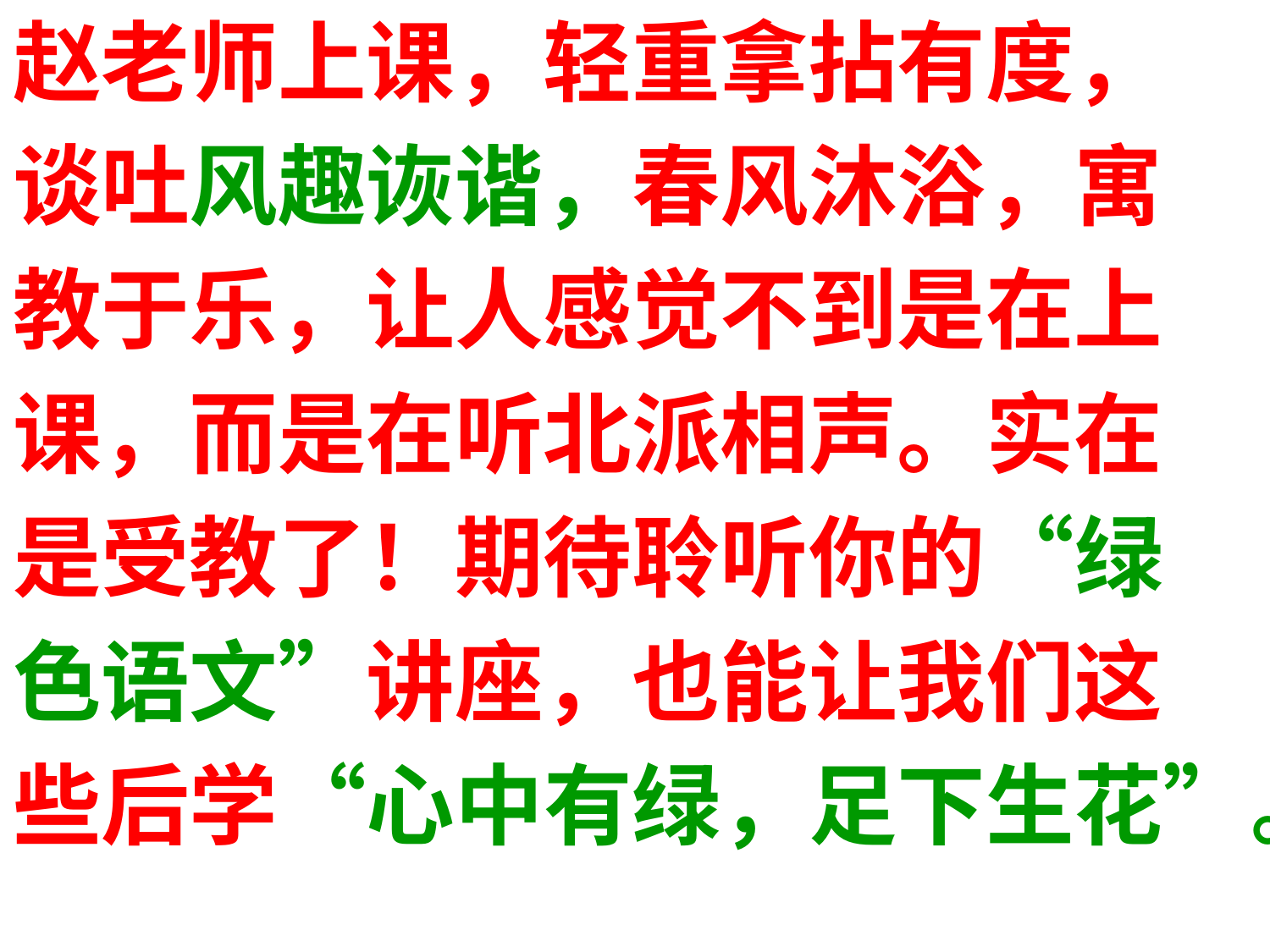

赵老师上课，轻重拿拈有度，
谈吐风趣诙谐，春风沐浴，寓
教于乐，让人感觉不到是在上
课，而是在听北派相声。实在
是受教了！期待聆听你的“绿
色语文”讲座，也能让我们这
些后学“心中有绿，足下生花”。